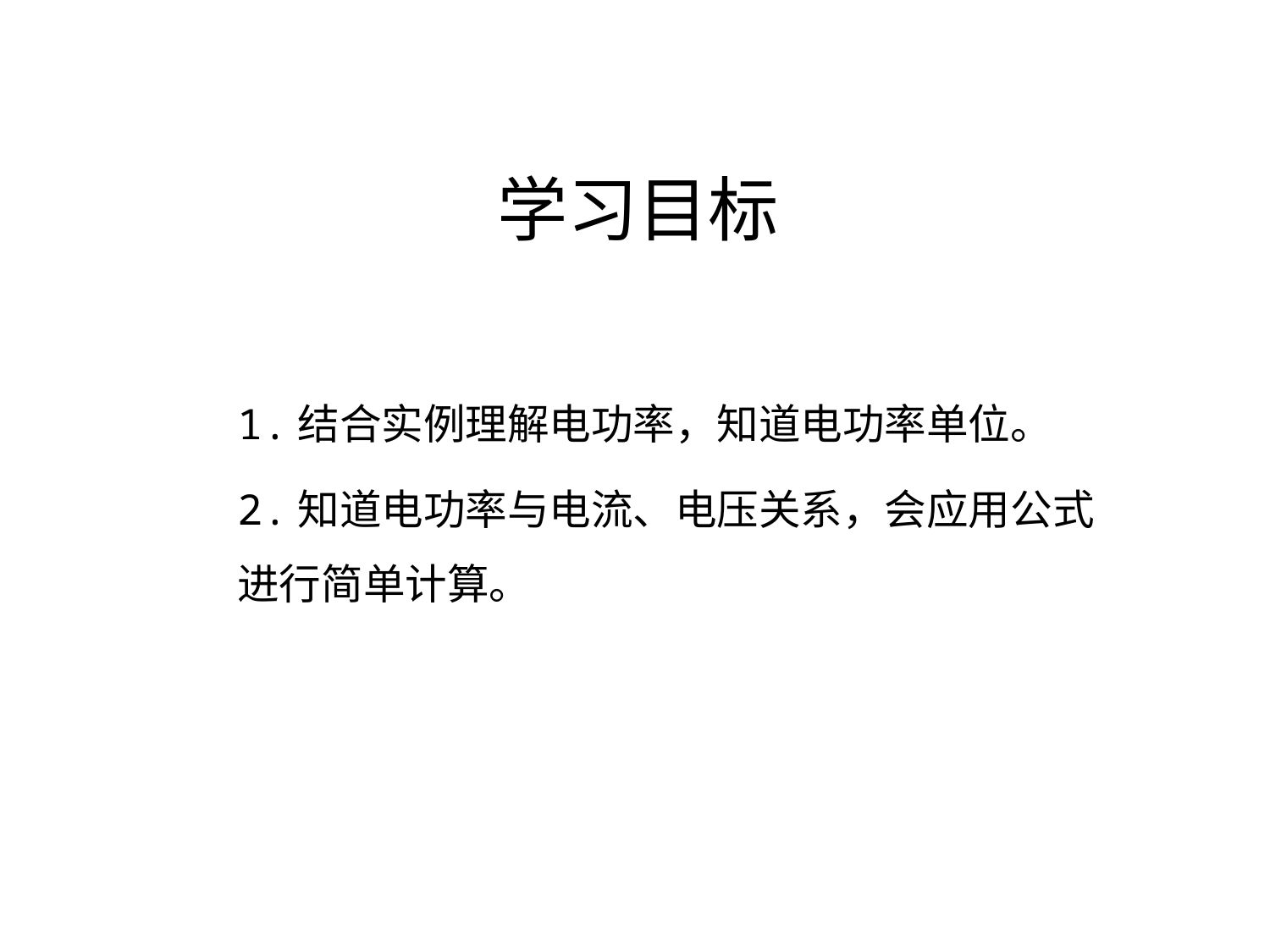

# 学习目标
1.结合实例理解电功率，知道电功率单位。
2.知道电功率与电流、电压关系，会应用公式进行简单计算。